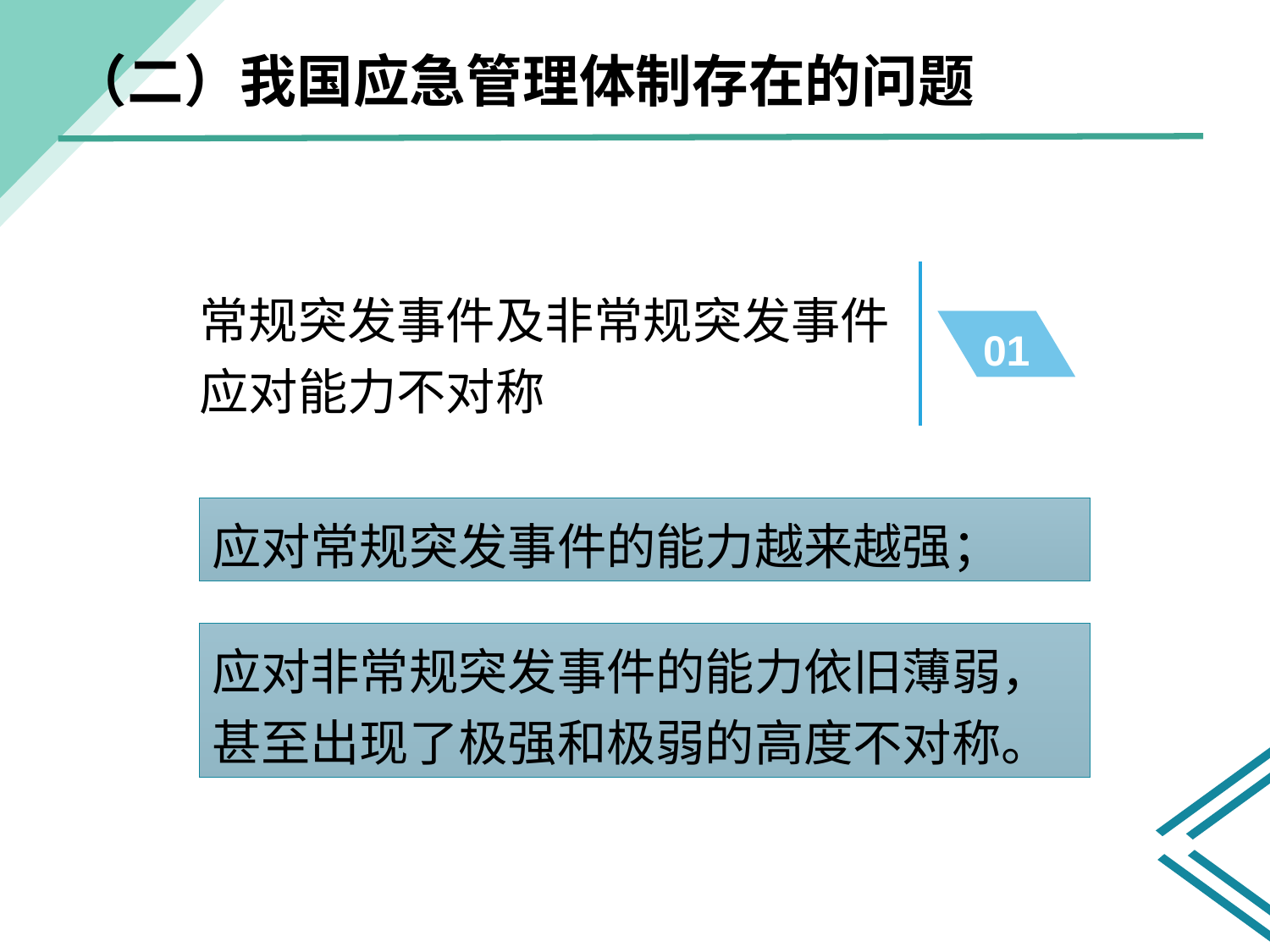

（二）我国应急管理体制存在的问题
常规突发事件及非常规突发事件应对能力不对称
01
应对常规突发事件的能力越来越强；
应对非常规突发事件的能力依旧薄弱，甚至出现了极强和极弱的高度不对称。